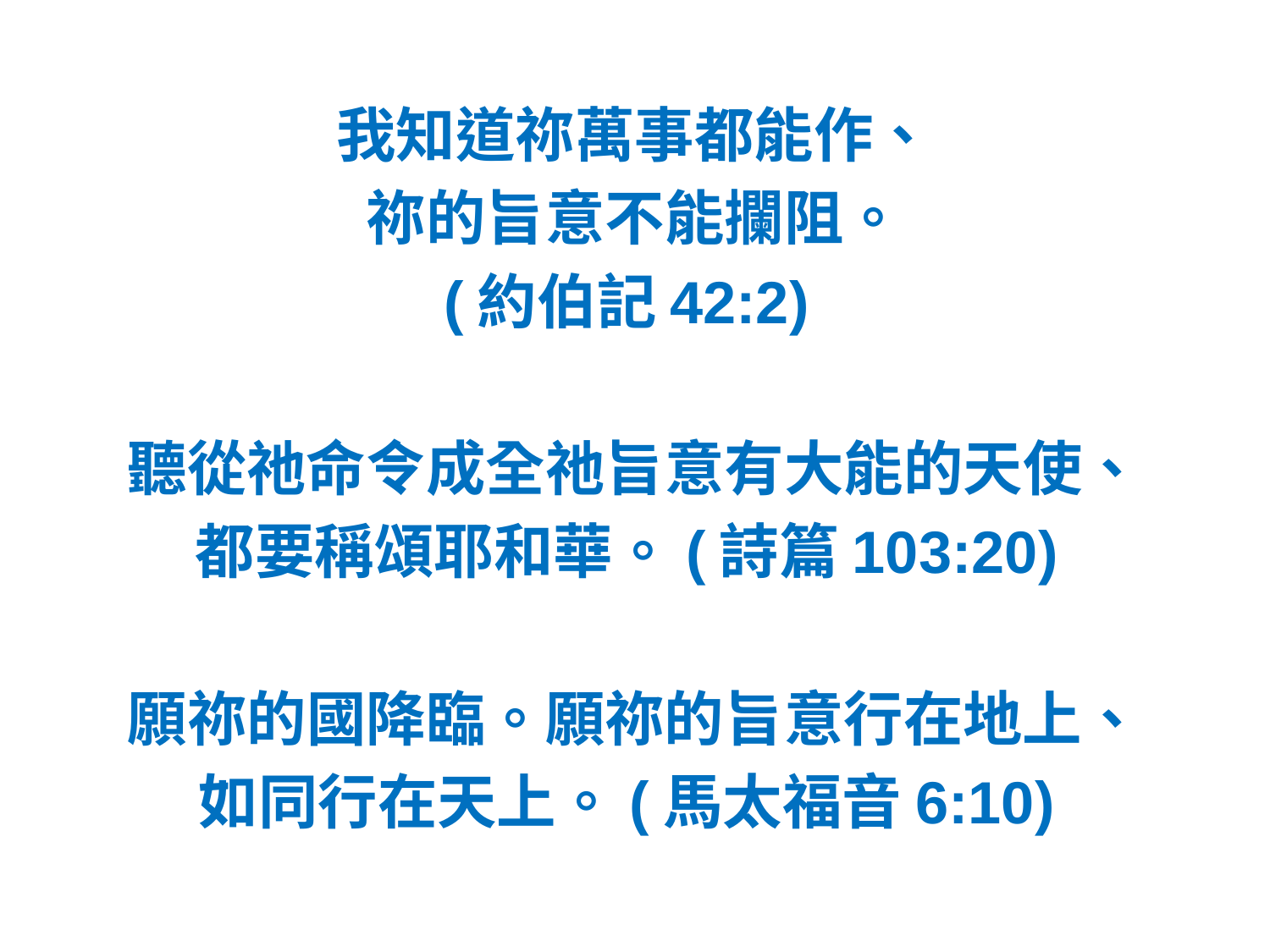

#
我知道祢萬事都能作、
祢的旨意不能攔阻。
(約伯記42:2)

聽從祂命令成全祂旨意有大能的天使、
都要稱頌耶和華。(詩篇103:20)

願祢的國降臨。願祢的旨意行在地上、
如同行在天上。(馬太福音6:10)